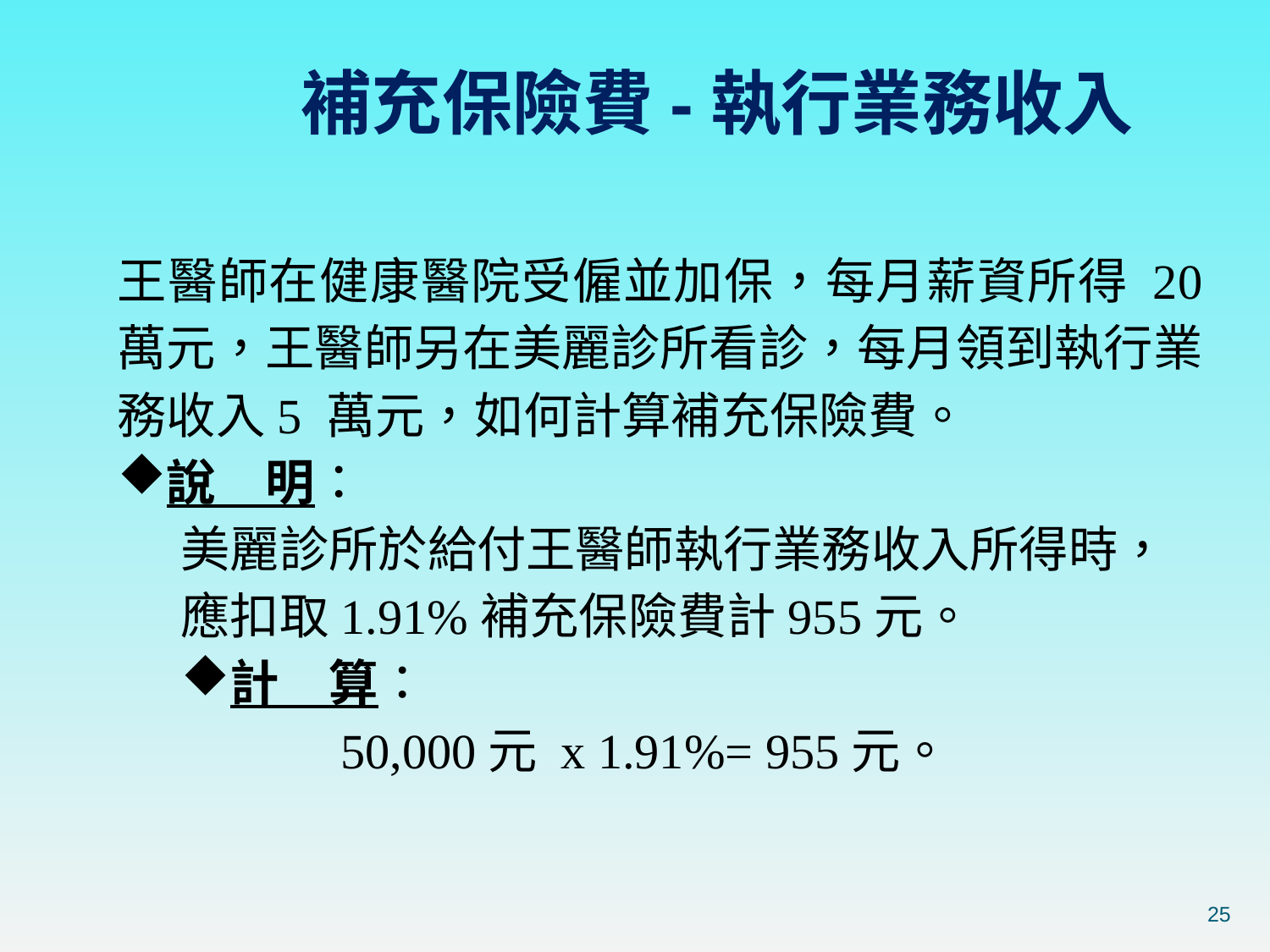

補充保險費-執行業務收入
王醫師在健康醫院受僱並加保，每月薪資所得 20 萬元，王醫師另在美麗診所看診，每月領到執行業務收入5 萬元，如何計算補充保險費。
說　明：
美麗診所於給付王醫師執行業務收入所得時， 應扣取1.91%補充保險費計955元。
計　算：
             50,000元 x 1.91%= 955元。
25